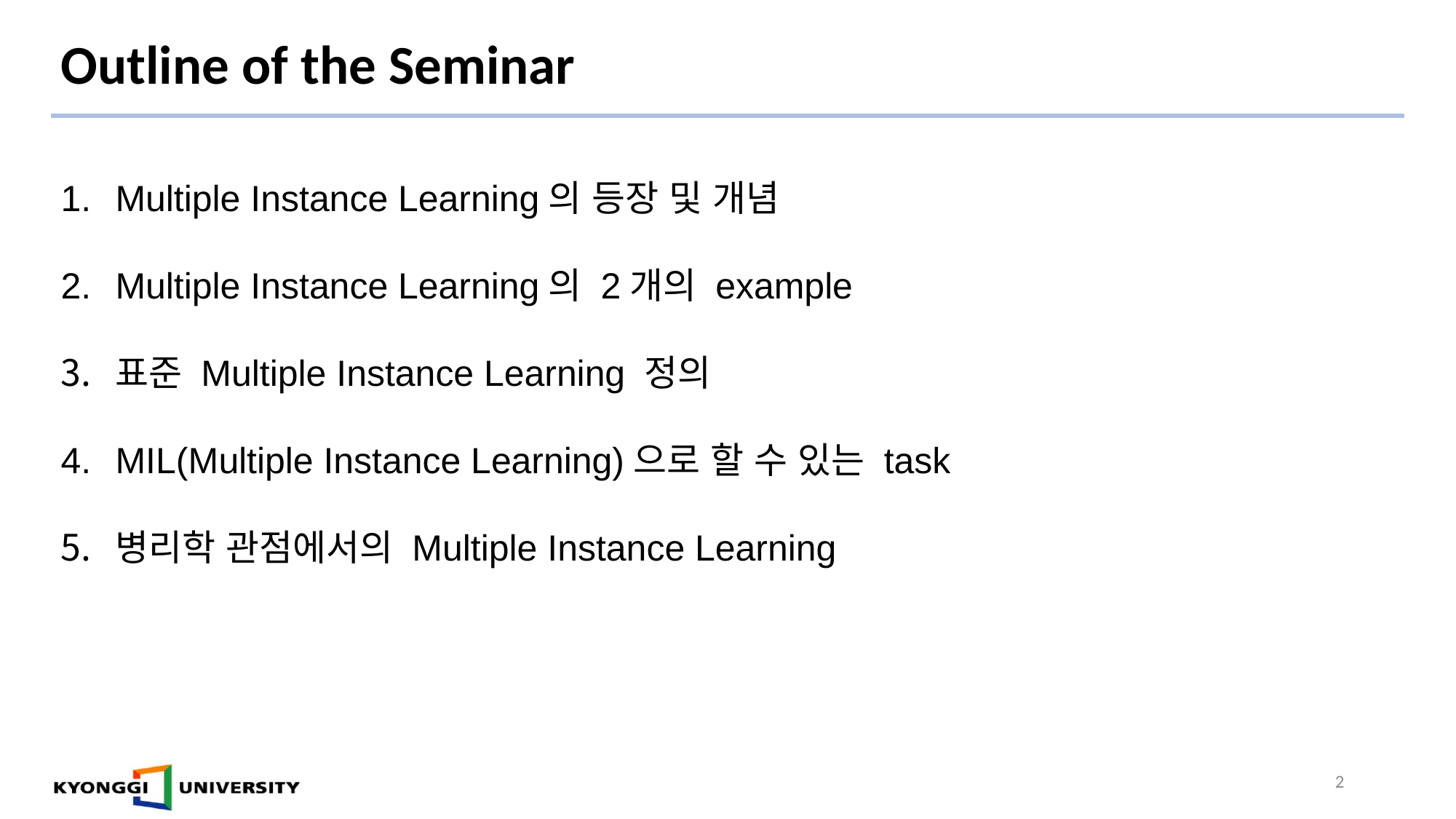

# Outline of the Seminar
Multiple Instance Learning의 등장 및 개념

Multiple Instance Learning의 2개의 example

표준 Multiple Instance Learning 정의

MIL(Multiple Instance Learning)으로 할 수 있는 task

병리학 관점에서의 Multiple Instance Learning
2